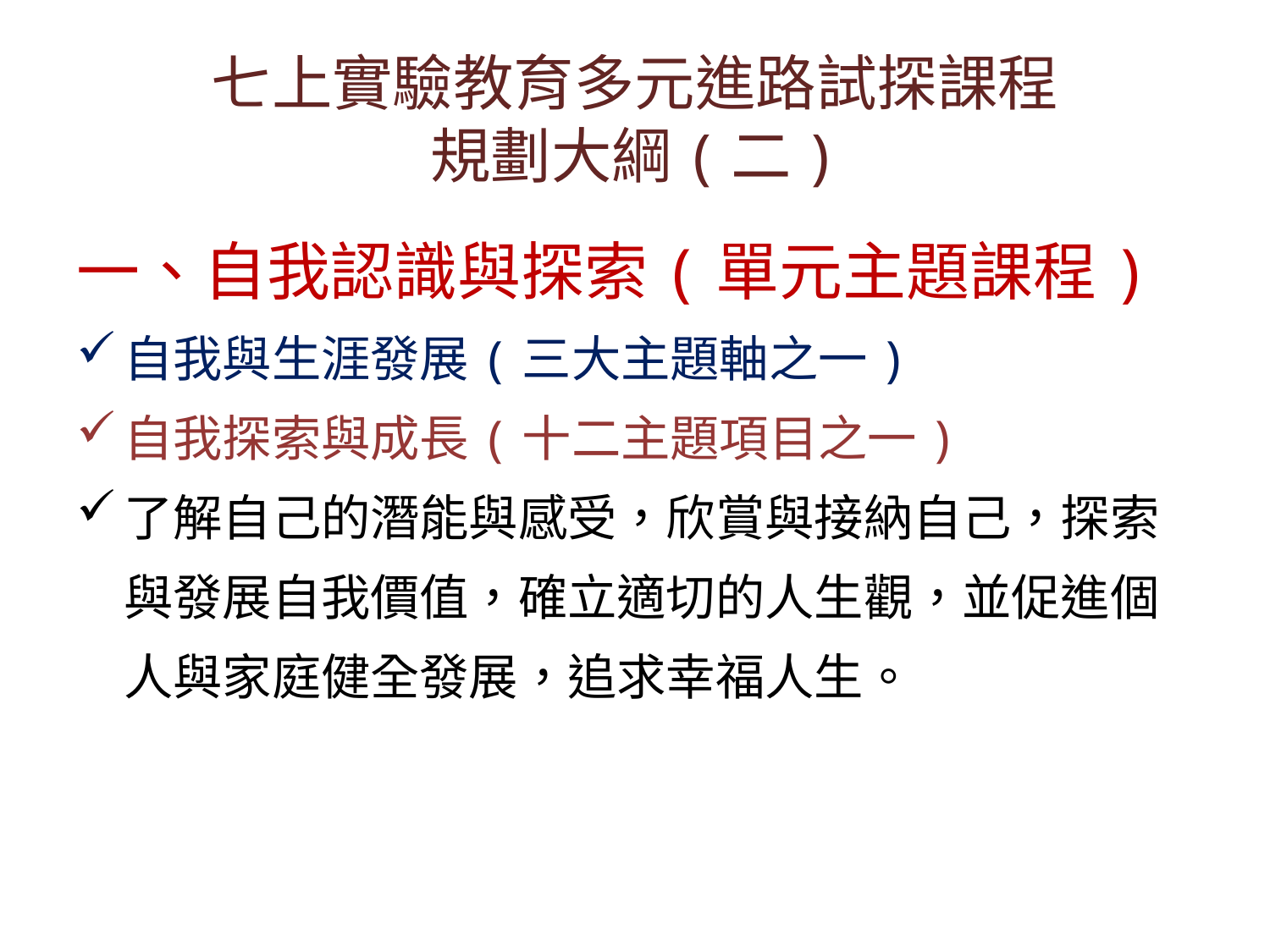

# 七上實驗教育多元進路試探課程 規劃大綱(二)
一、自我認識與探索(單元主題課程)
自我與生涯發展(三大主題軸之一)
自我探索與成長(十二主題項目之一)
了解自己的潛能與感受，欣賞與接納自己，探索與發展自我價值，確立適切的人生觀，並促進個人與家庭健全發展，追求幸福人生。